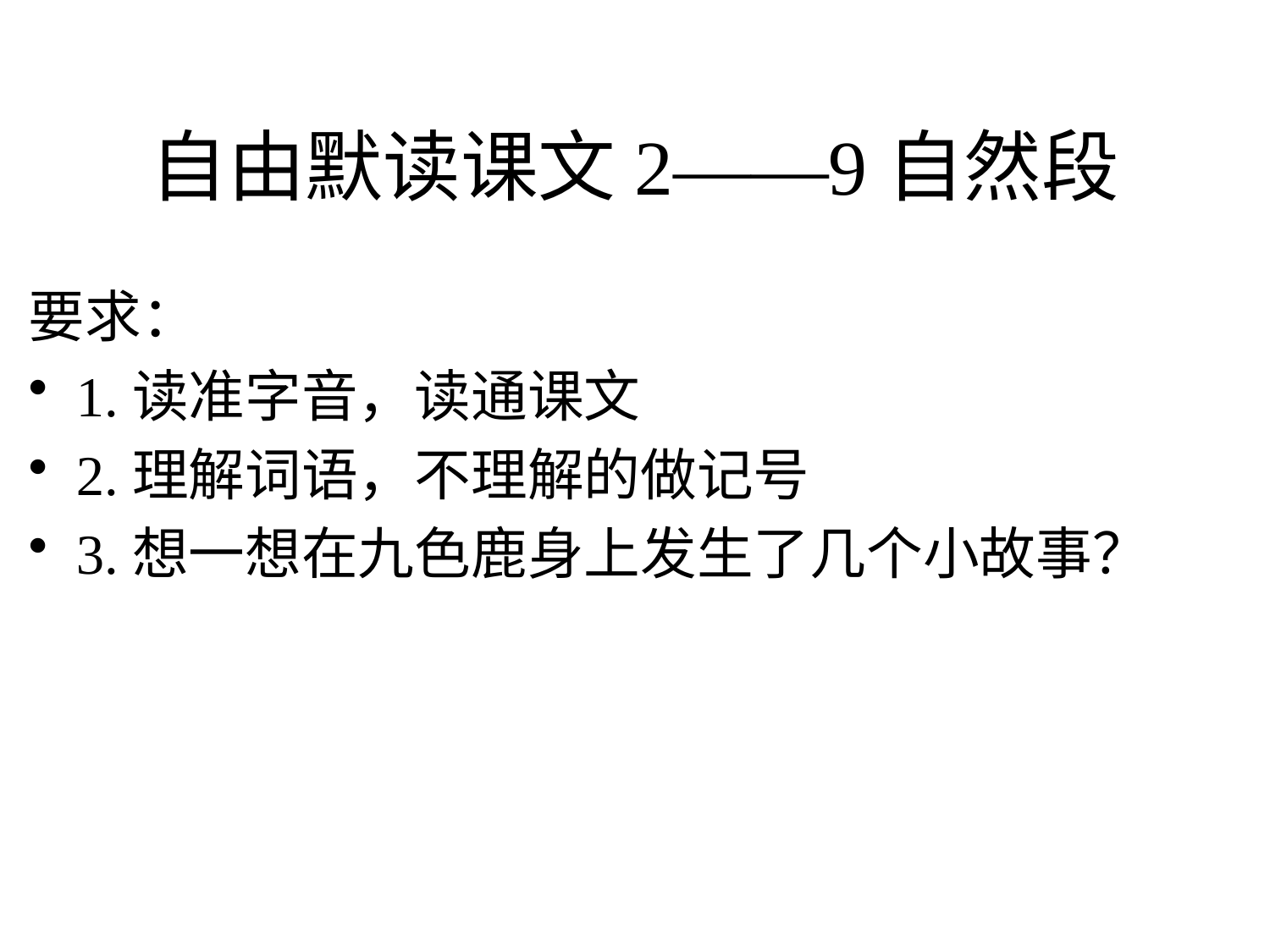

# 自由默读课文2——9自然段
要求：
1.读准字音，读通课文
2.理解词语，不理解的做记号
3.想一想在九色鹿身上发生了几个小故事？